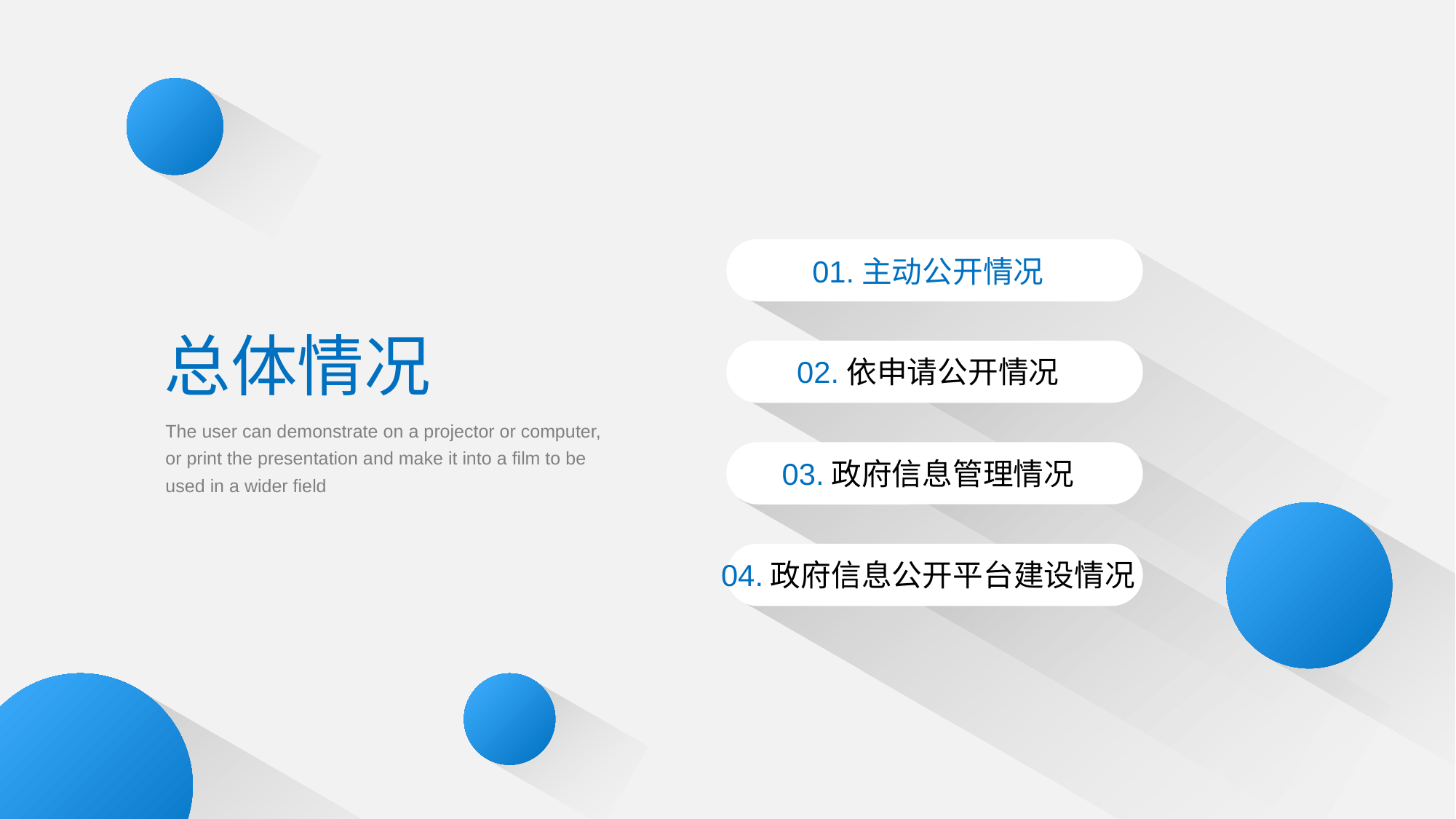

01.主动公开情况
总体情况

02.依申请公开情况
The user can demonstrate on a projector or computer, or print the presentation and make it into a film to be used in a wider field

03.政府信息管理情况

04.政府信息公开平台建设情况